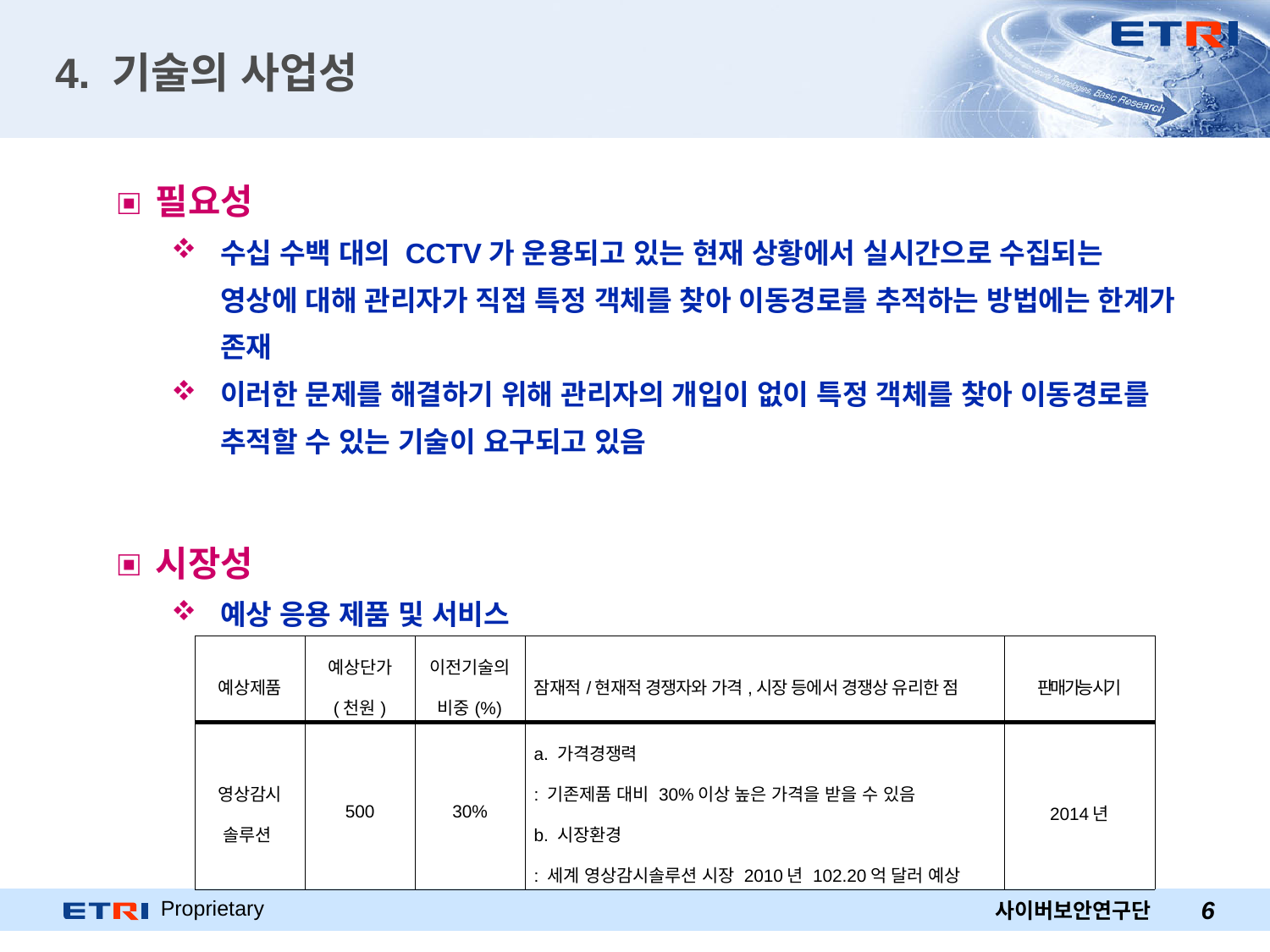

# 4. 기술의 사업성
필요성
수십 수백 대의 CCTV가 운용되고 있는 현재 상황에서 실시간으로 수집되는 영상에 대해 관리자가 직접 특정 객체를 찾아 이동경로를 추적하는 방법에는 한계가 존재
이러한 문제를 해결하기 위해 관리자의 개입이 없이 특정 객체를 찾아 이동경로를 추적할 수 있는 기술이 요구되고 있음

시장성
예상 응용 제품 및 서비스
| 예상제품 | 예상단가 (천원) | 이전기술의 비중(%) | 잠재적/현재적 경쟁자와 가격,시장 등에서 경쟁상 유리한 점 | 판매 가능 시기 |
| --- | --- | --- | --- | --- |
| 영상감시 솔루션 | 500 | 30% | a. 가격경쟁력 : 기존제품 대비 30%이상 높은 가격을 받을 수 있음 b. 시장환경 : 세계 영상감시솔루션 시장 2010년 102.20억 달러 예상 | 2014년 |
6
사이버보안연구단